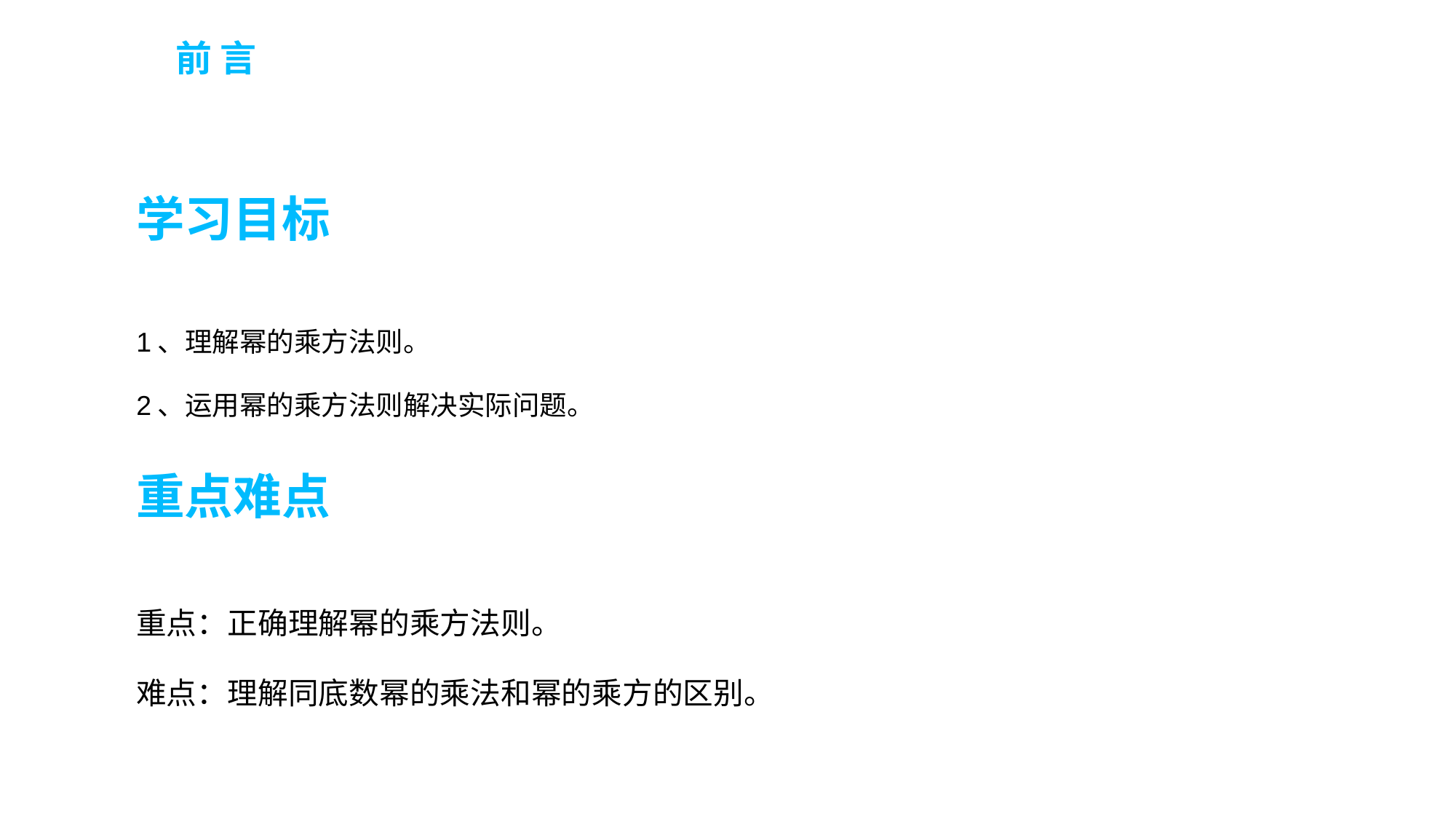

前 言
学习目标
1、理解幂的乘方法则。
2、运用幂的乘方法则解决实际问题。
重点难点
重点：正确理解幂的乘方法则。
难点：理解同底数幂的乘法和幂的乘方的区别。